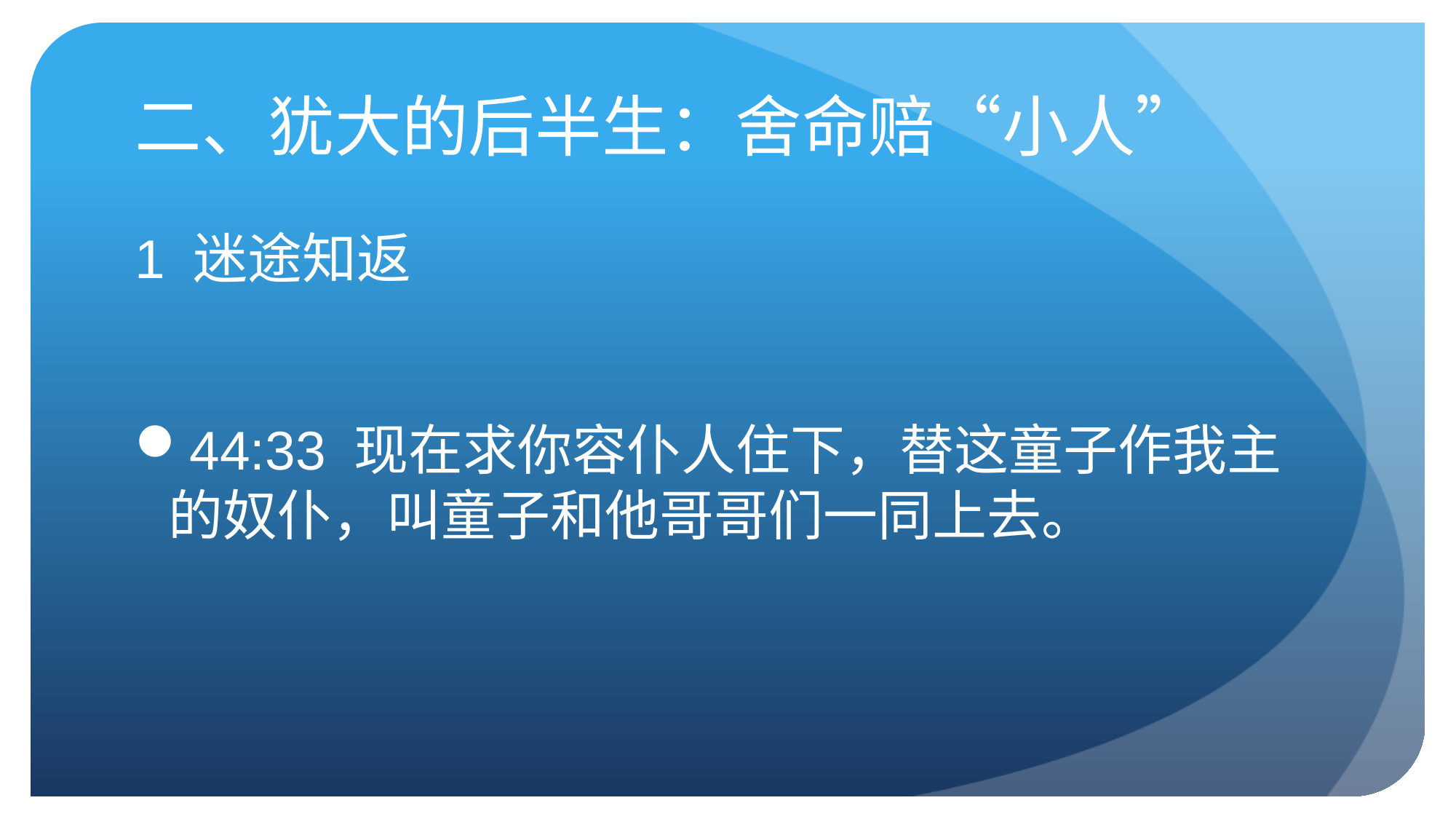

# 二、犹大的后半生：舍命赔“小人”
1 迷途知返

44:33 现在求你容仆人住下，替这童子作我主的奴仆，叫童子和他哥哥们一同上去。